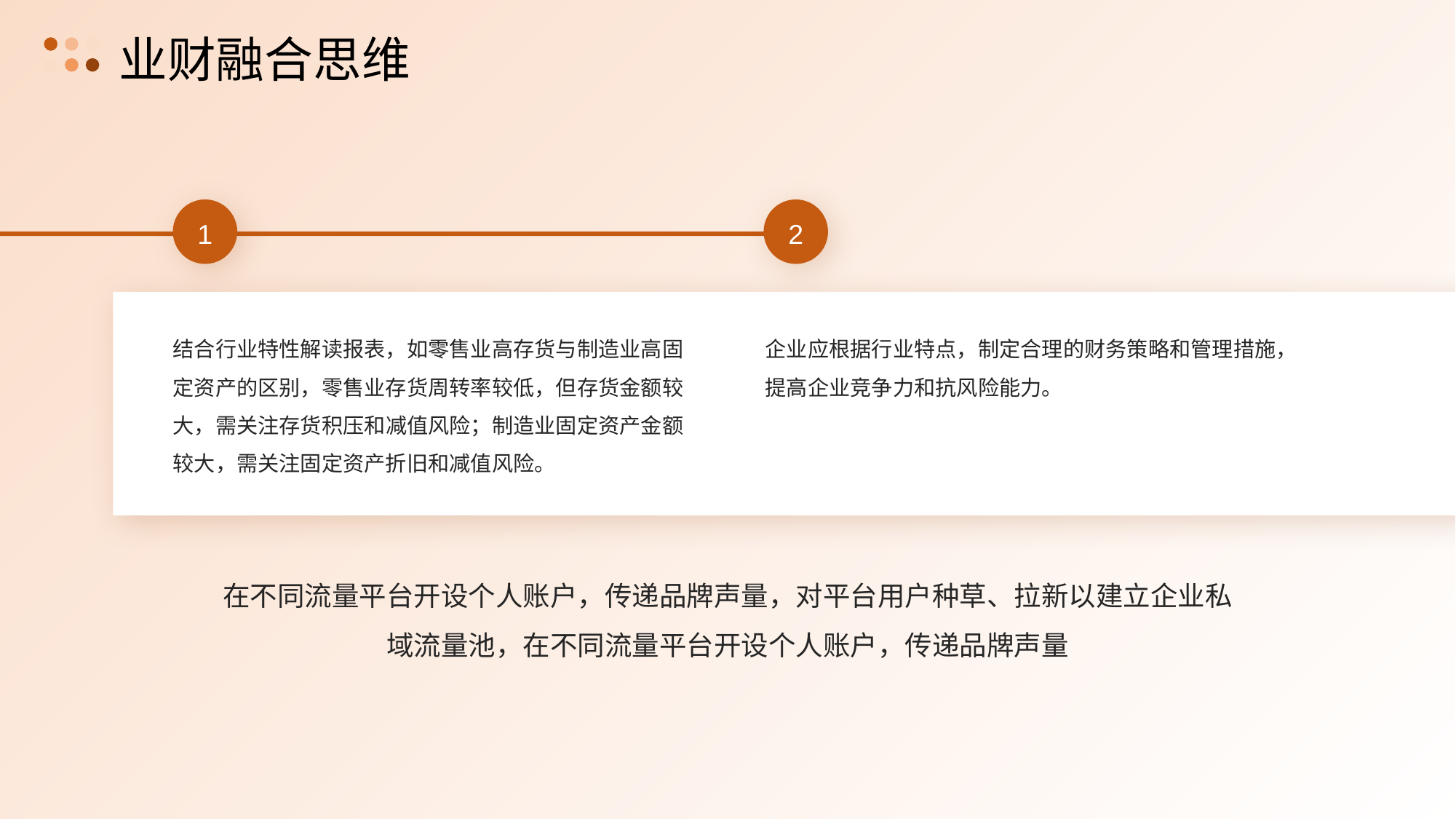

业财融合思维

1
2

结合行业特性解读报表，如零售业高存货与制造业高固定资产的区别，零售业存货周转率较低，但存货金额较大，需关注存货积压和减值风险；制造业固定资产金额较大，需关注固定资产折旧和减值风险。
企业应根据行业特点，制定合理的财务策略和管理措施，提高企业竞争力和抗风险能力。
在不同流量平台开设个人账户，传递品牌声量，对平台用户种草、拉新以建立企业私域流量池，在不同流量平台开设个人账户，传递品牌声量